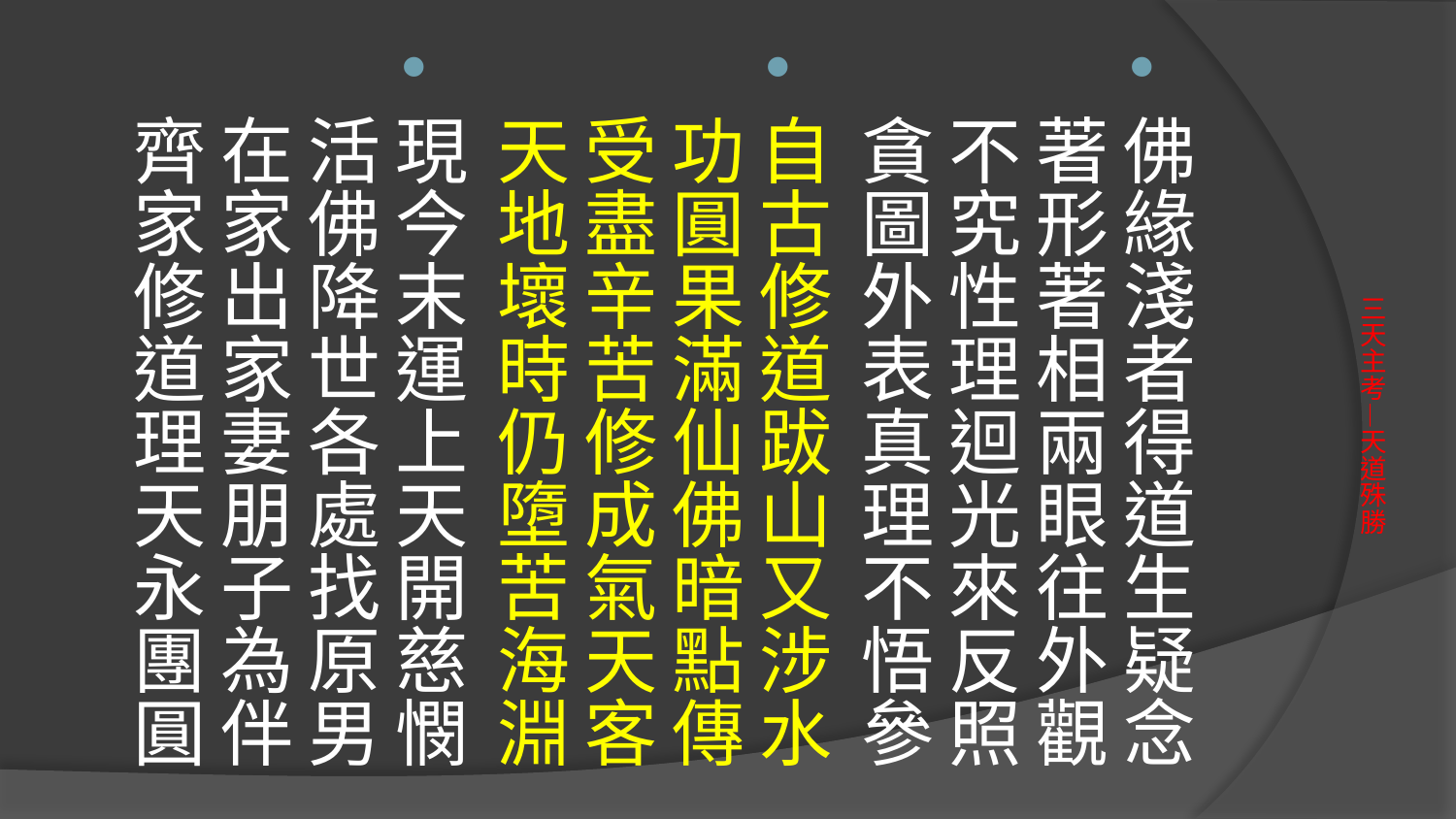

佛緣淺者得道生疑念
著形著相兩眼往外觀
不究性理迴光來反照
貪圖外表真理不悟參
自古修道跋山又涉水
功圓果滿仙佛暗點傳
受盡辛苦修成氣天客
天地壞時仍墮苦海淵
現今末運上天開慈憫
活佛降世各處找原男
在家出家妻朋子為伴
齊家修道理天永團圓
# 三天主考—天道殊勝